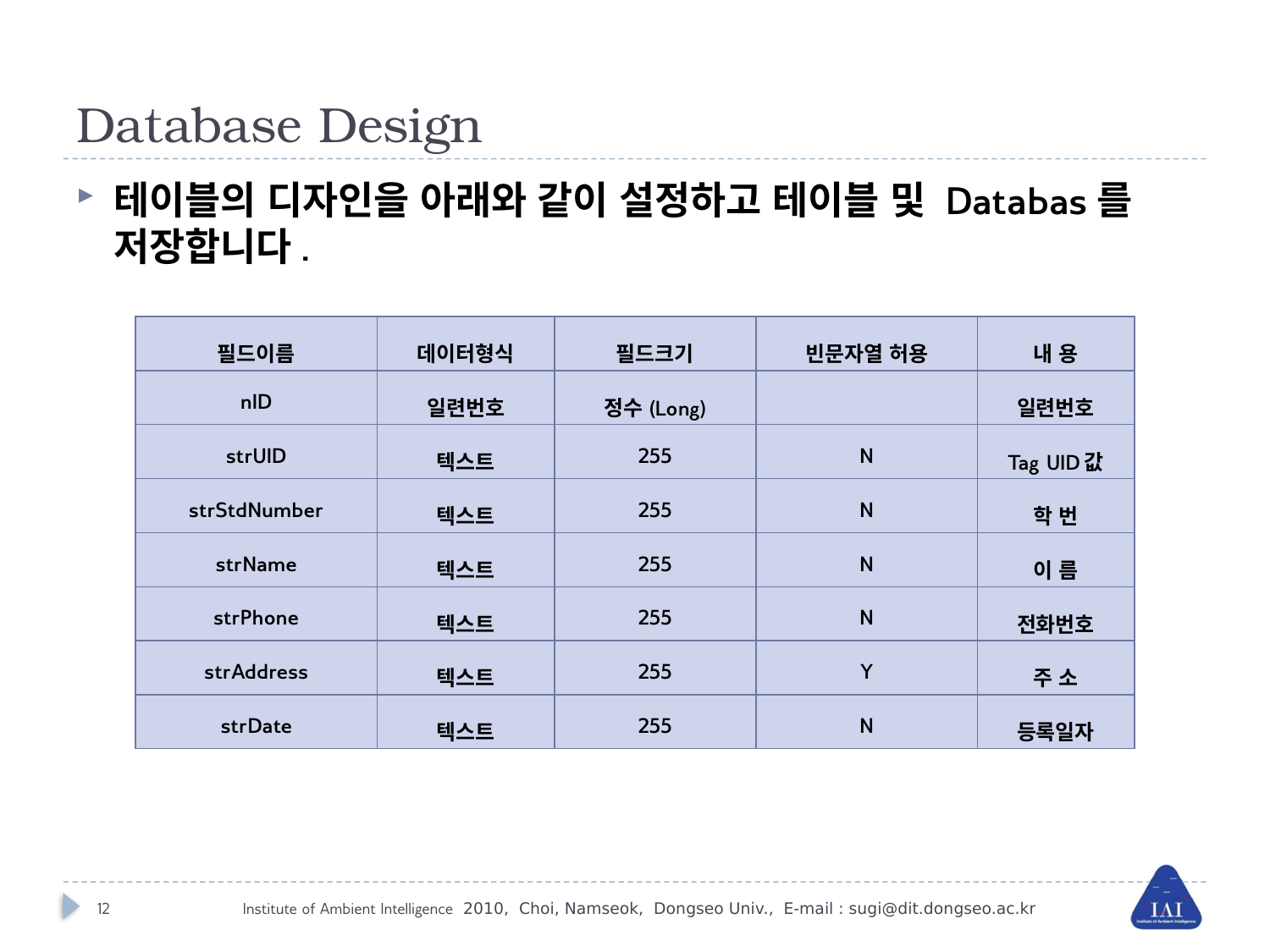

# Database Design
테이블의 디자인을 아래와 같이 설정하고 테이블 및 Databas를  저장합니다.
| 필드이름 | 데이터형식 | 필드크기 | 빈문자열 허용 | 내 용 |
| --- | --- | --- | --- | --- |
| nID | 일련번호 | 정수(Long) |  | 일련번호 |
| strUID | 텍스트 | 255 | N | Tag UID값 |
| strStdNumber | 텍스트 | 255 | N | 학 번 |
| strName | 텍스트 | 255 | N | 이 름 |
| strPhone | 텍스트 | 255 | N | 전화번호 |
| strAddress | 텍스트 | 255 | Y | 주 소 |
| strDate | 텍스트 | 255 | N | 등록일자 |